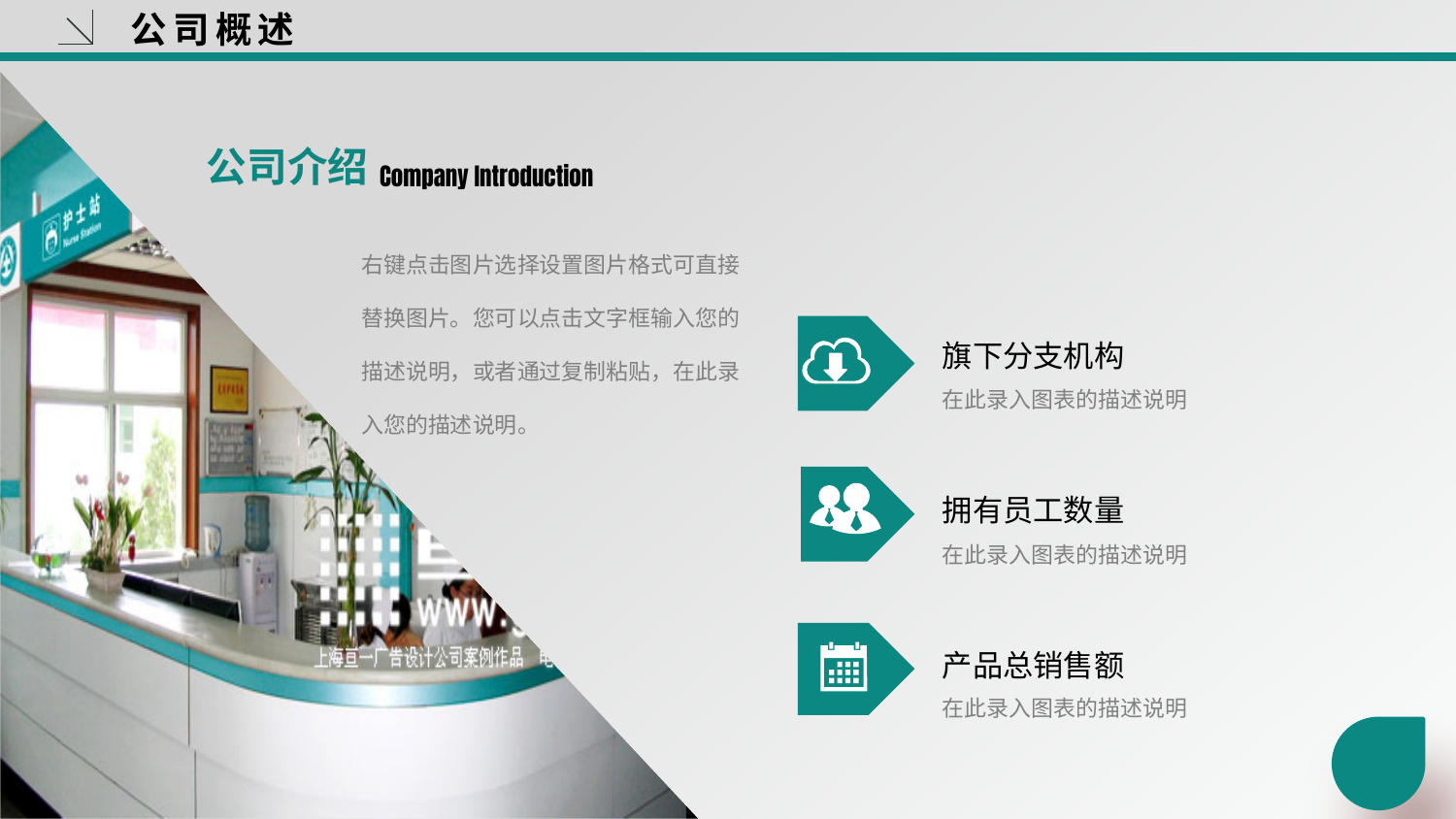

公司概述

公司介绍
Company Introduction
右键点击图片选择设置图片格式可直接替换图片。您可以点击文字框输入您的描述说明，或者通过复制粘贴，在此录入您的描述说明。

旗下分支机构
在此录入图表的描述说明

拥有员工数量
在此录入图表的描述说明

产品总销售额
在此录入图表的描述说明
5
yanshifu